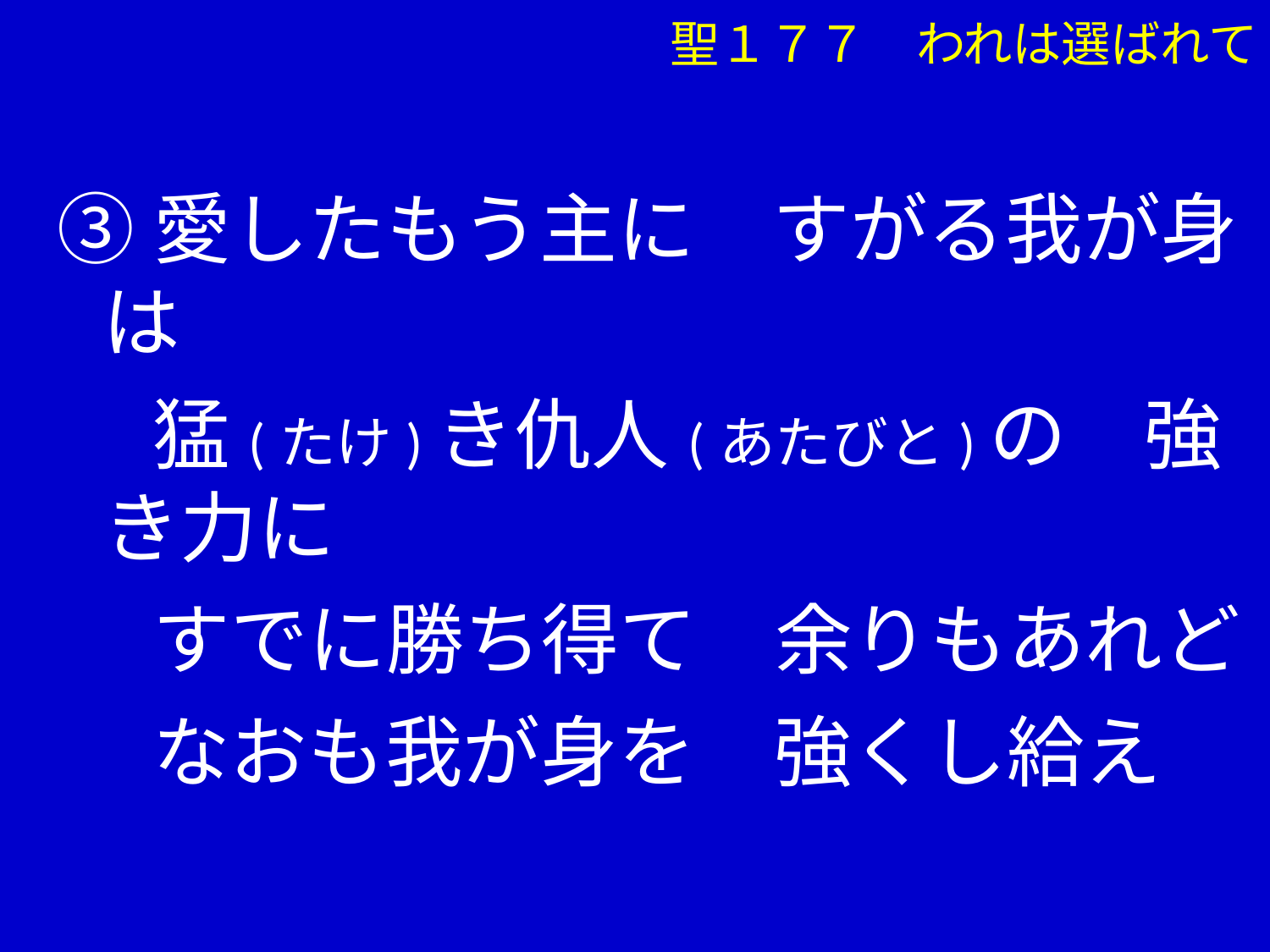

聖１７７　われは選ばれて

③愛したもう主に　すがる我が身は
　 猛(たけ)き仇人(あたびと)の　強き力に
　 すでに勝ち得て　余りもあれど
　 なおも我が身を　強くし給え